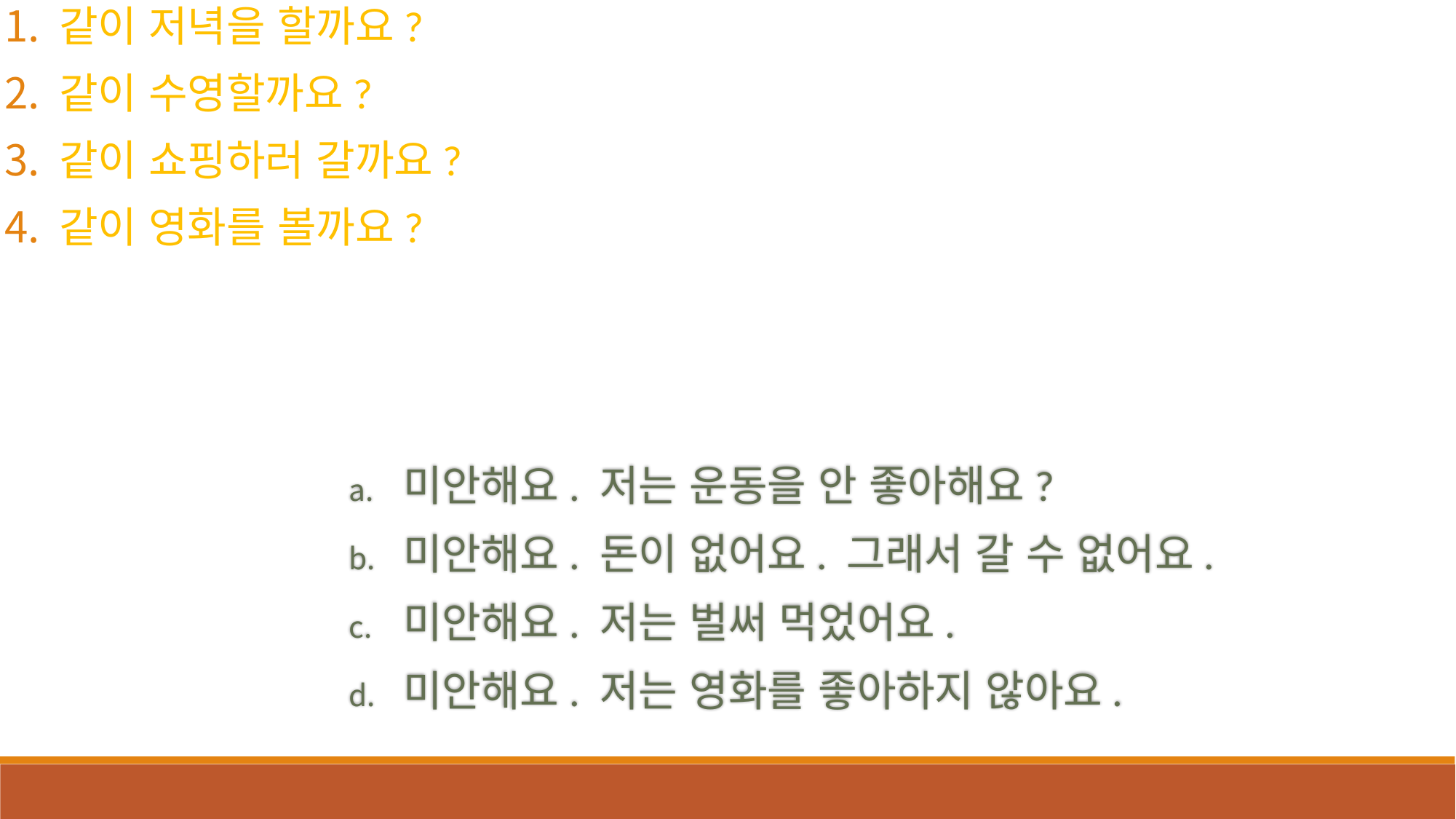

같이 저녁을 할까요?
같이 수영할까요?
같이 쇼핑하러 갈까요?
같이 영화를 볼까요?
미안해요. 저는 운동을 안 좋아해요?
미안해요. 돈이 없어요. 그래서 갈 수 없어요.
미안해요. 저는 벌써 먹었어요.
미안해요. 저는 영화를 좋아하지 않아요.